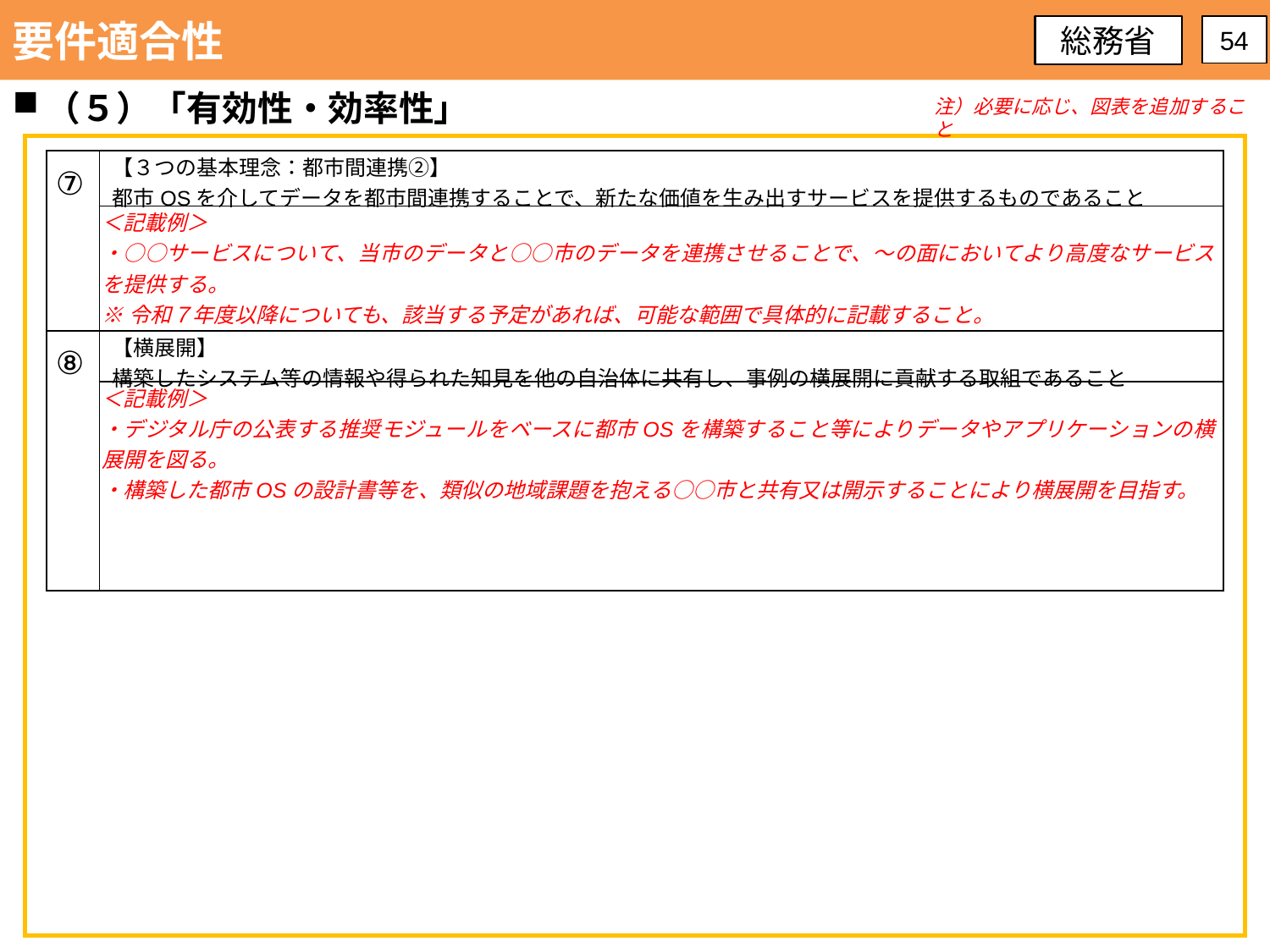

要件適合性
総務省
54
（５）「有効性・効率性」
注）必要に応じ、図表を追加すること

| ⑦ | 【３つの基本理念：都市間連携②】 都市OSを介してデータを都市間連携することで、新たな価値を生み出すサービスを提供するものであること |
| --- | --- |
|  | ＜記載例＞ ・○○サービスについて、当市のデータと○○市のデータを連携させることで、～の面においてより高度なサービスを提供する。 ※令和７年度以降についても、該当する予定があれば、可能な範囲で具体的に記載すること。 |
| ⑧ | 【横展開】 構築したシステム等の情報や得られた知見を他の自治体に共有し、事例の横展開に貢献する取組であること |
|  | ＜記載例＞ ・デジタル庁の公表する推奨モジュールをベースに都市OSを構築すること等によりデータやアプリケーションの横展開を図る。 ・構築した都市OSの設計書等を、類似の地域課題を抱える○○市と共有又は開示することにより横展開を目指す。 |